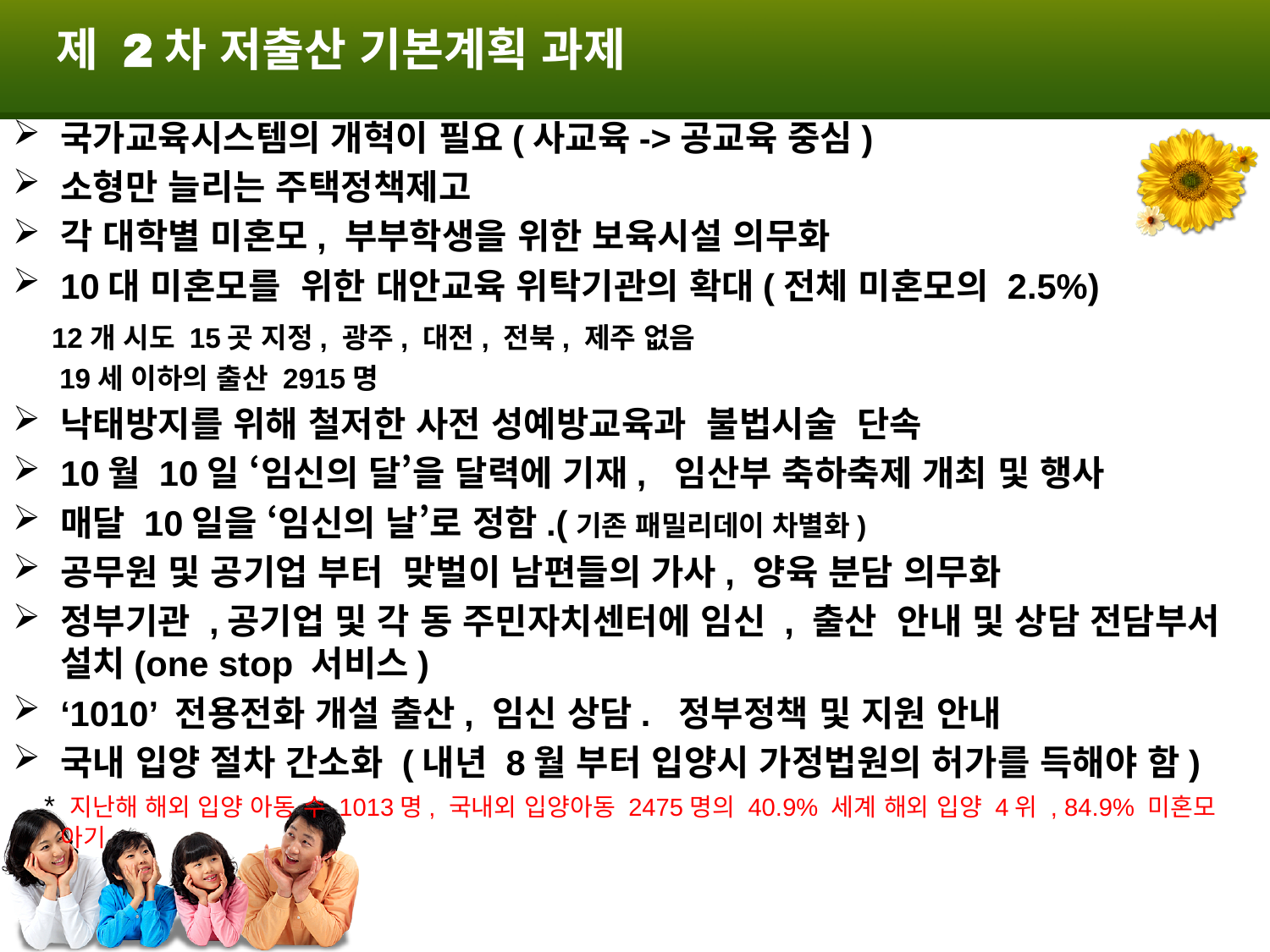

# 제 2차 저출산 기본계획 과제
국가교육시스템의 개혁이 필요(사교육->공교육 중심)
소형만 늘리는 주택정책제고
각 대학별 미혼모, 부부학생을 위한 보육시설 의무화
10대 미혼모를  위한 대안교육 위탁기관의 확대(전체 미혼모의 2.5%)
    12개 시도 15곳 지정, 광주, 대전, 전북, 제주 없음
      19세 이하의 출산 2915명
낙태방지를 위해 철저한 사전 성예방교육과  불법시술  단속
10월 10일 ‘임신의 달’을 달력에 기재,  임산부 축하축제 개최 및 행사
매달 10일을 ‘임신의 날’로 정함.(기존 패밀리데이 차별화)
공무원 및 공기업 부터  맞벌이 남편들의 가사, 양육 분담 의무화
정부기관 ,공기업 및 각 동 주민자치센터에 임신 , 출산  안내 및 상담 전담부서 설치(one stop 서비스)
‘1010’ 전용전화 개설 출산, 임신 상담.  정부정책 및 지원 안내
국내 입양 절차 간소화 (내년 8월 부터 입양시 가정법원의 허가를 득해야 함)
    * 지난해 해외 입양 아동 수 1013명, 국내외 입양아동 2475명의 40.9% 세계 해외 입양 4위 , 84.9% 미혼모 아기